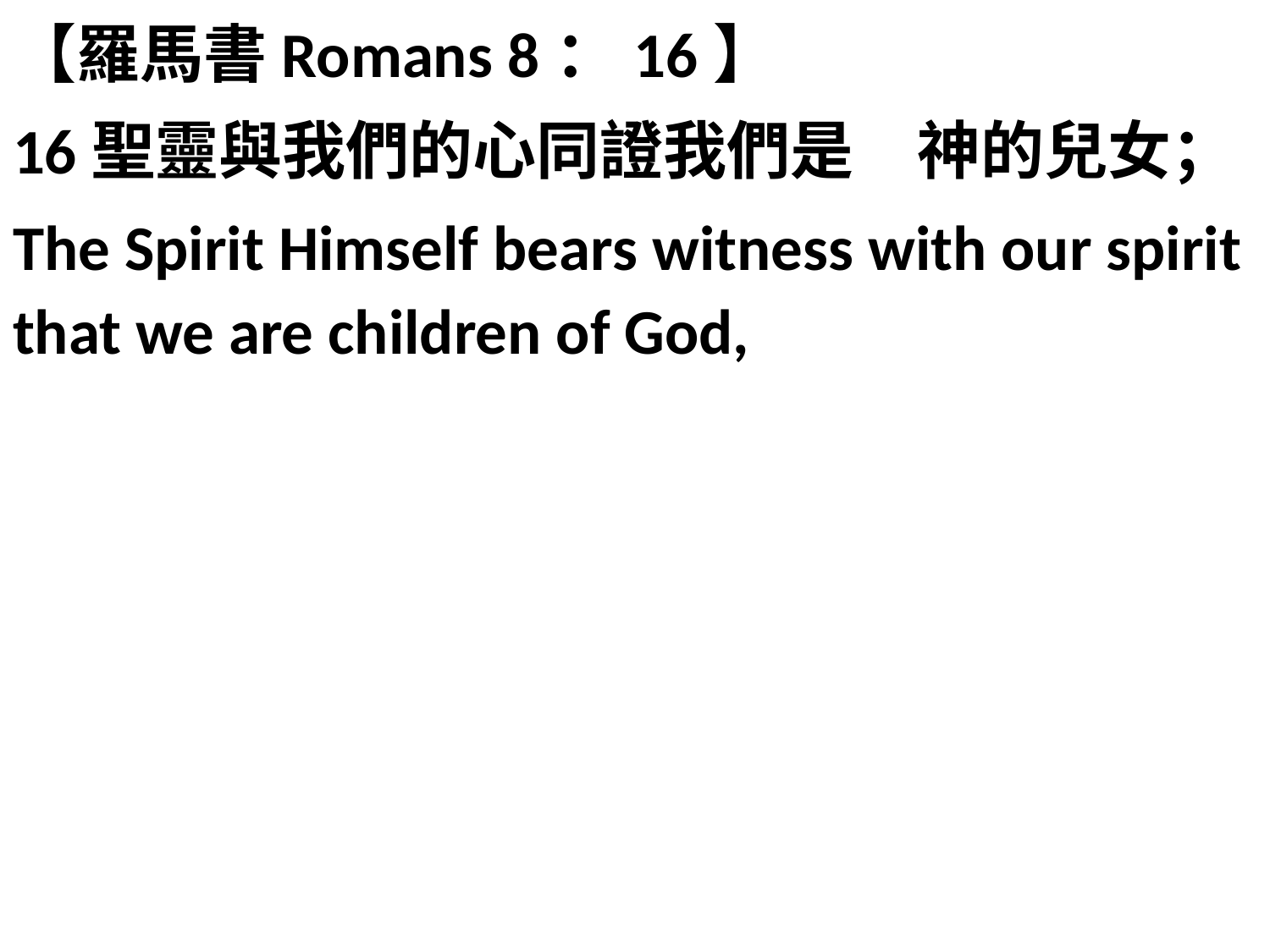

【羅馬書Romans 8：16】
16聖靈與我們的心同證我們是　神的兒女；
The Spirit Himself bears witness with our spirit that we are children of God,